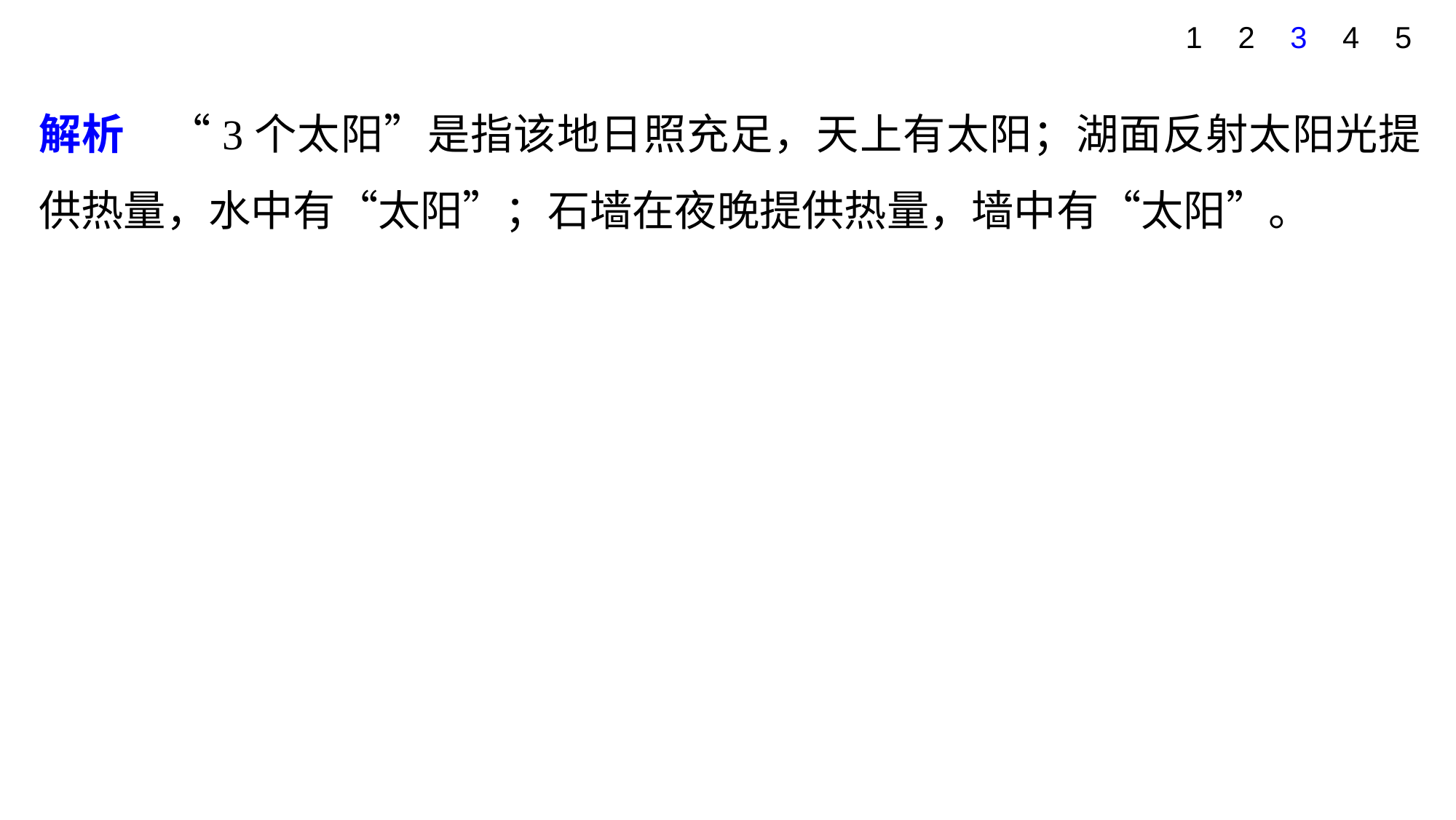

1
2
3
4
5
解析　“3个太阳”是指该地日照充足，天上有太阳；湖面反射太阳光提供热量，水中有“太阳”；石墙在夜晚提供热量，墙中有“太阳”。